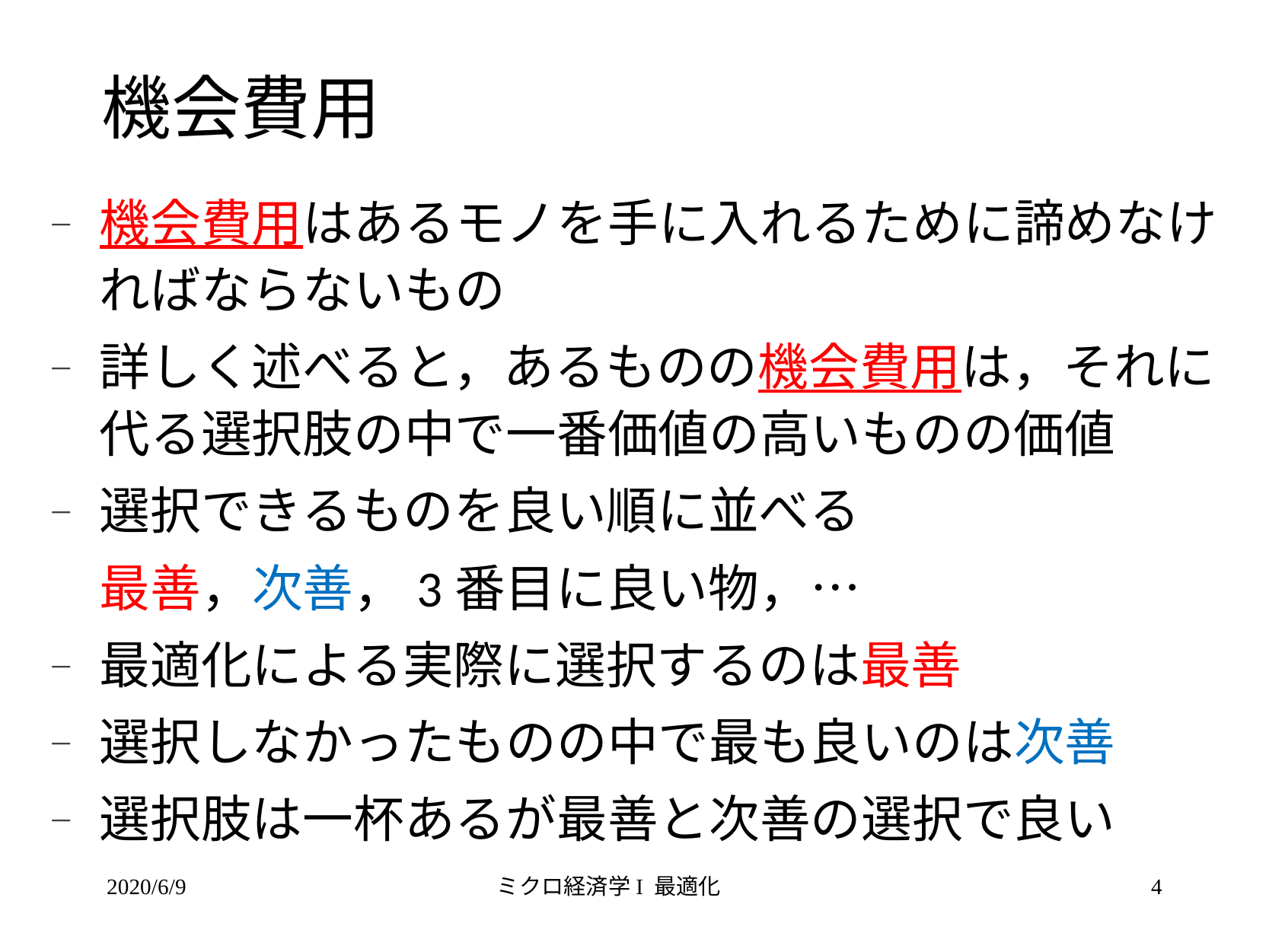

# 機会費用
機会費用はあるモノを手に入れるために諦めなければならないもの
詳しく述べると，あるものの機会費用は，それに代る選択肢の中で一番価値の高いものの価値
選択できるものを良い順に並べる
	最善，次善，3番目に良い物，…
最適化による実際に選択するのは最善
選択しなかったものの中で最も良いのは次善
選択肢は一杯あるが最善と次善の選択で良い

2020/6/9
ミクロ経済学I 最適化
4